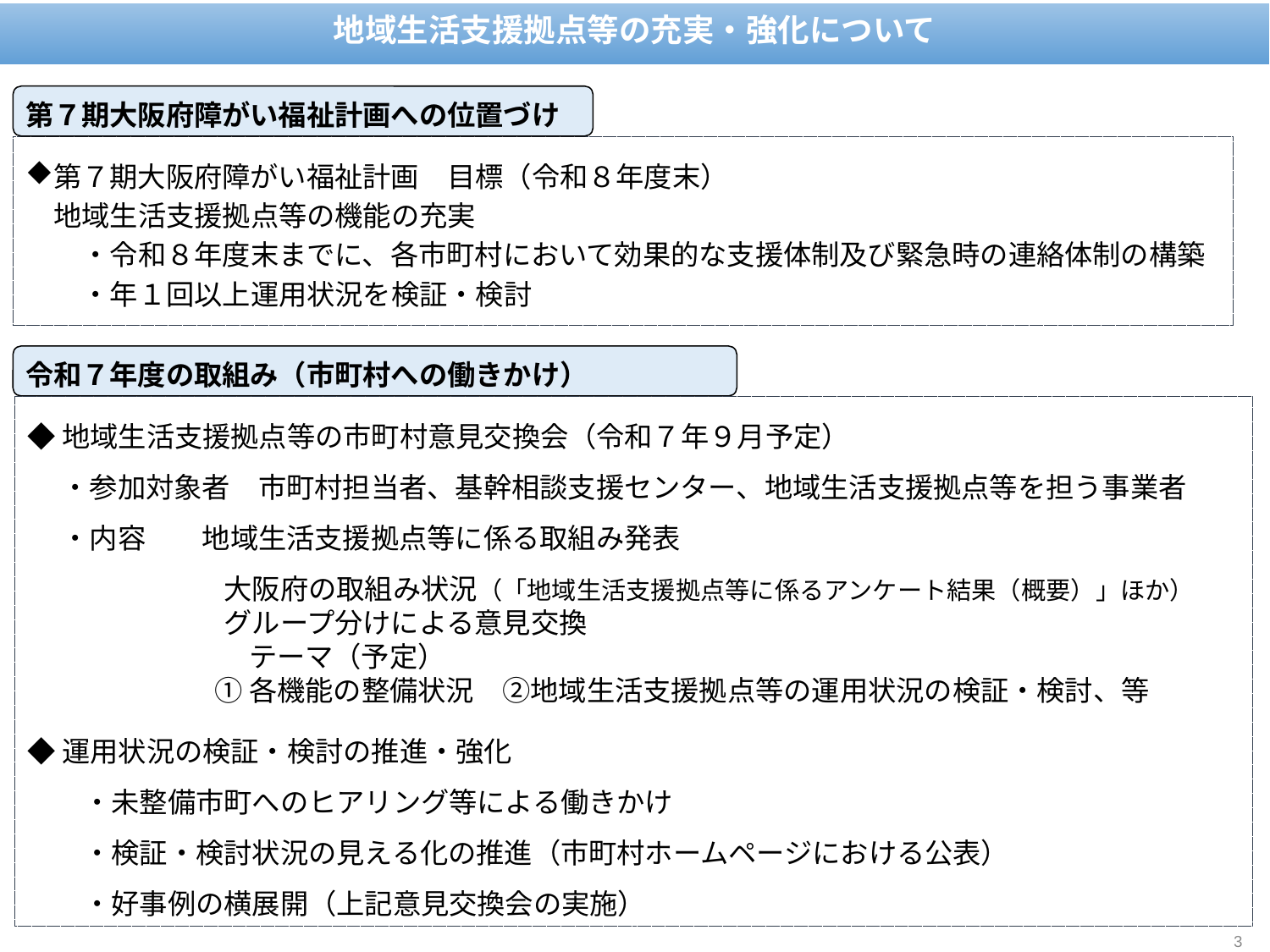

地域生活支援拠点等について
地域生活支援拠点等の充実・強化について
第７期大阪府障がい福祉計画への位置づけ
第７期大阪府障がい福祉計画　目標（令和８年度末）
　地域生活支援拠点等の機能の充実
　　・令和８年度末までに、各市町村において効果的な支援体制及び緊急時の連絡体制の構築
　　・年１回以上運用状況を検証・検討
令和７年度の取組み（市町村への働きかけ）
◆地域生活支援拠点等の市町村意見交換会（令和７年９月予定）
　 ・参加対象者　市町村担当者、基幹相談支援センター、地域生活支援拠点等を担う事業者
　 ・内容　　地域生活支援拠点等に係る取組み発表
　　　　　　　大阪府の取組み状況（「地域生活支援拠点等に係るアンケート結果（概要）」ほか）
　　　　　　　グループ分けによる意見交換
　　　　　　　　テーマ（予定）
①各機能の整備状況　②地域生活支援拠点等の運用状況の検証・検討、等
◆運用状況の検証・検討の推進・強化
　　・未整備市町へのヒアリング等による働きかけ
　　・検証・検討状況の見える化の推進（市町村ホームページにおける公表）
　　・好事例の横展開（上記意見交換会の実施）
3